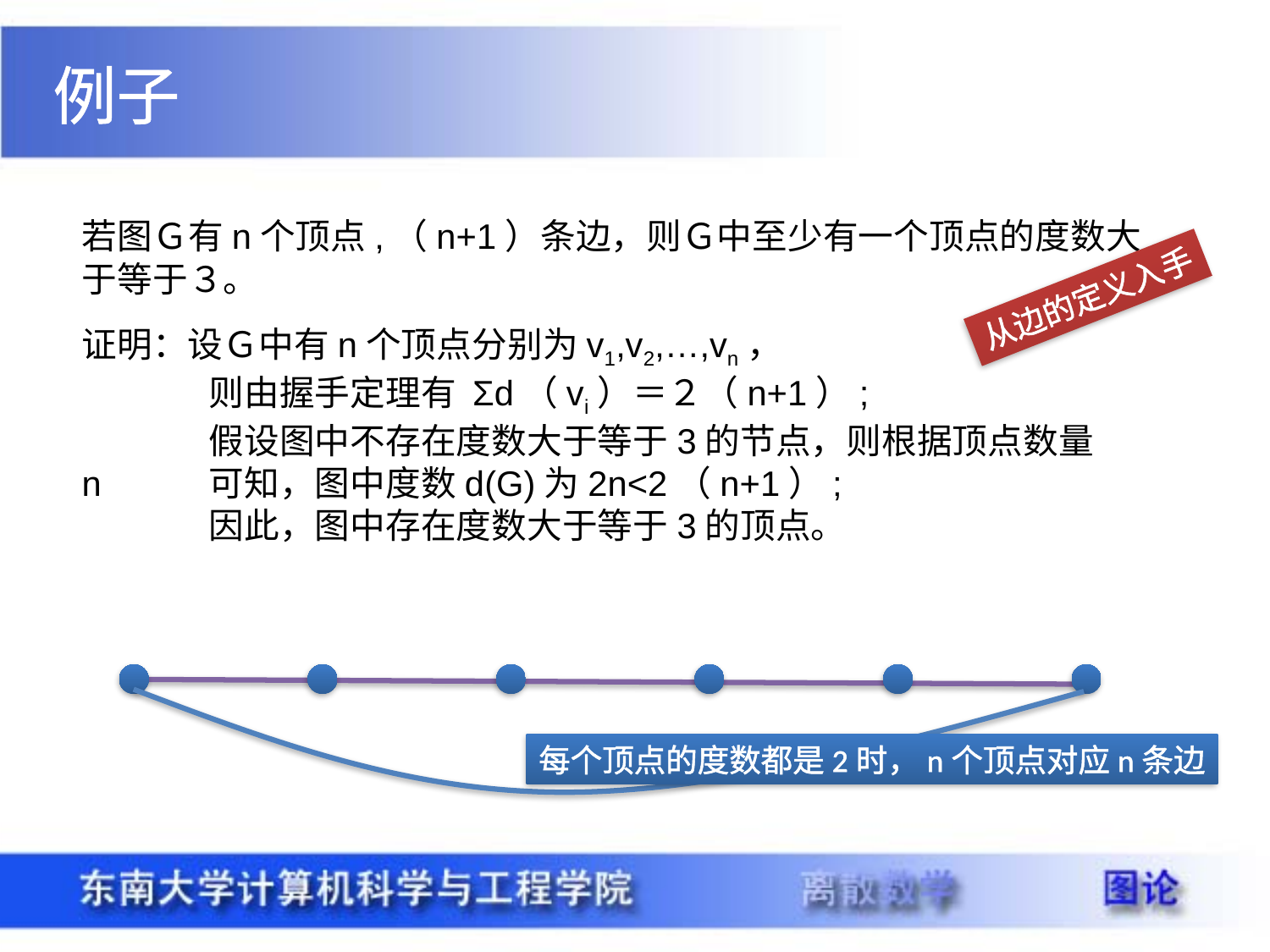

例子
若图Ｇ有n个顶点,（n+1）条边，则Ｇ中至少有一个顶点的度数大于等于３。
从边的定义入手
证明：设Ｇ中有n个顶点分别为v1,v2,…,vn，
	则由握手定理有 Σd（vi）＝２（n+1）;
   	假设图中不存在度数大于等于3的节点，则根据顶点数量n	可知，图中度数d(G)为2n<2（n+1）;
	因此，图中存在度数大于等于3的顶点。

每个顶点的度数都是2时，n个顶点对应n条边